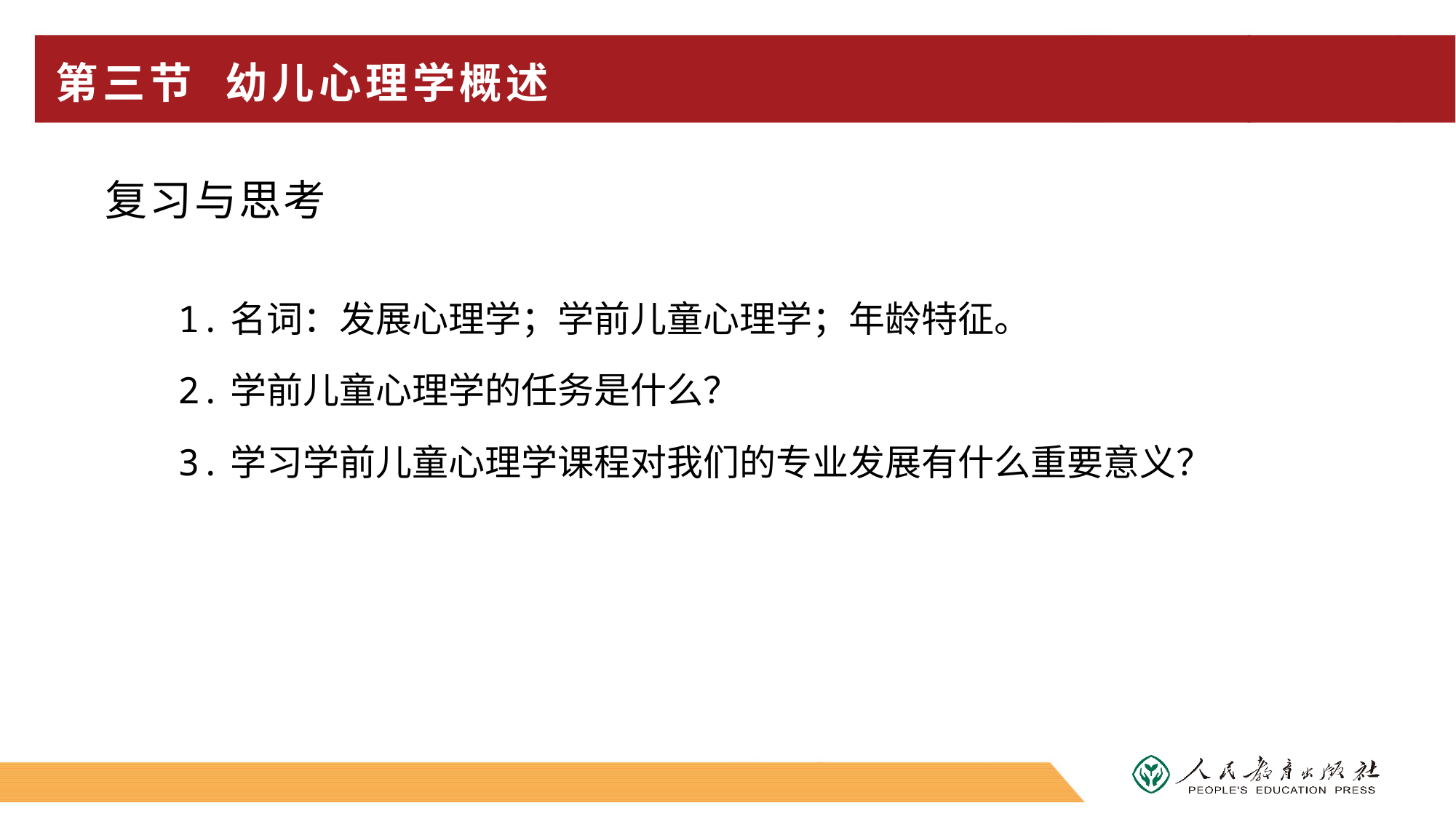

# 第三节  幼儿心理学概述
复习与思考
1.名词：发展心理学；学前儿童心理学；年龄特征。
2.学前儿童心理学的任务是什么？
3.学习学前儿童心理学课程对我们的专业发展有什么重要意义？